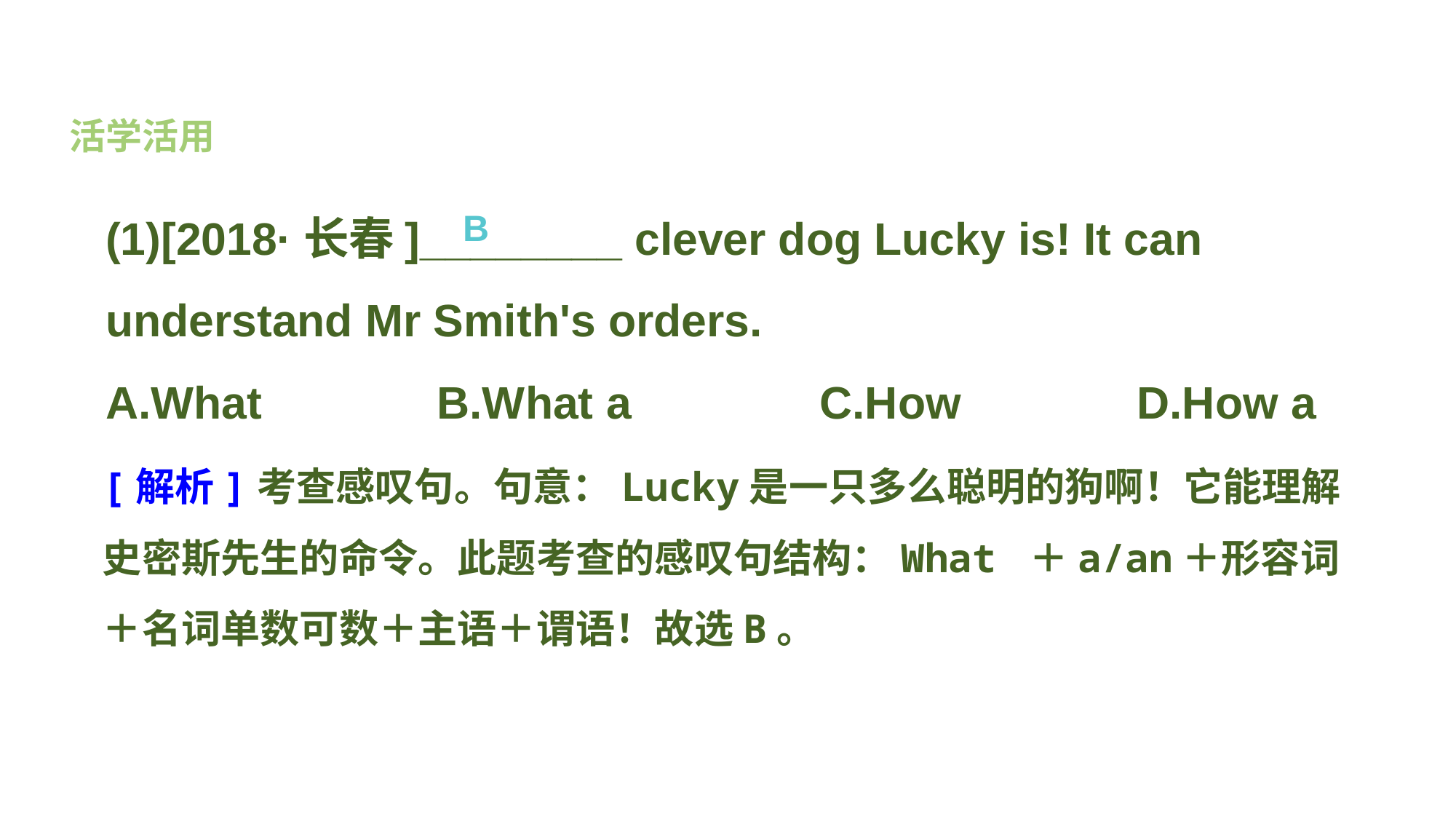

活学活用
(1)[2018·长春]________ clever dog Lucky is! It can understand Mr Smith's orders.
A.What　　      B.What a               C.How              D.How a
B
[解析]考查感叹句。句意：Lucky是一只多么聪明的狗啊！它能理解史密斯先生的命令。此题考查的感叹句结构：What ＋a/an＋形容词＋名词单数可数＋主语＋谓语！故选B。